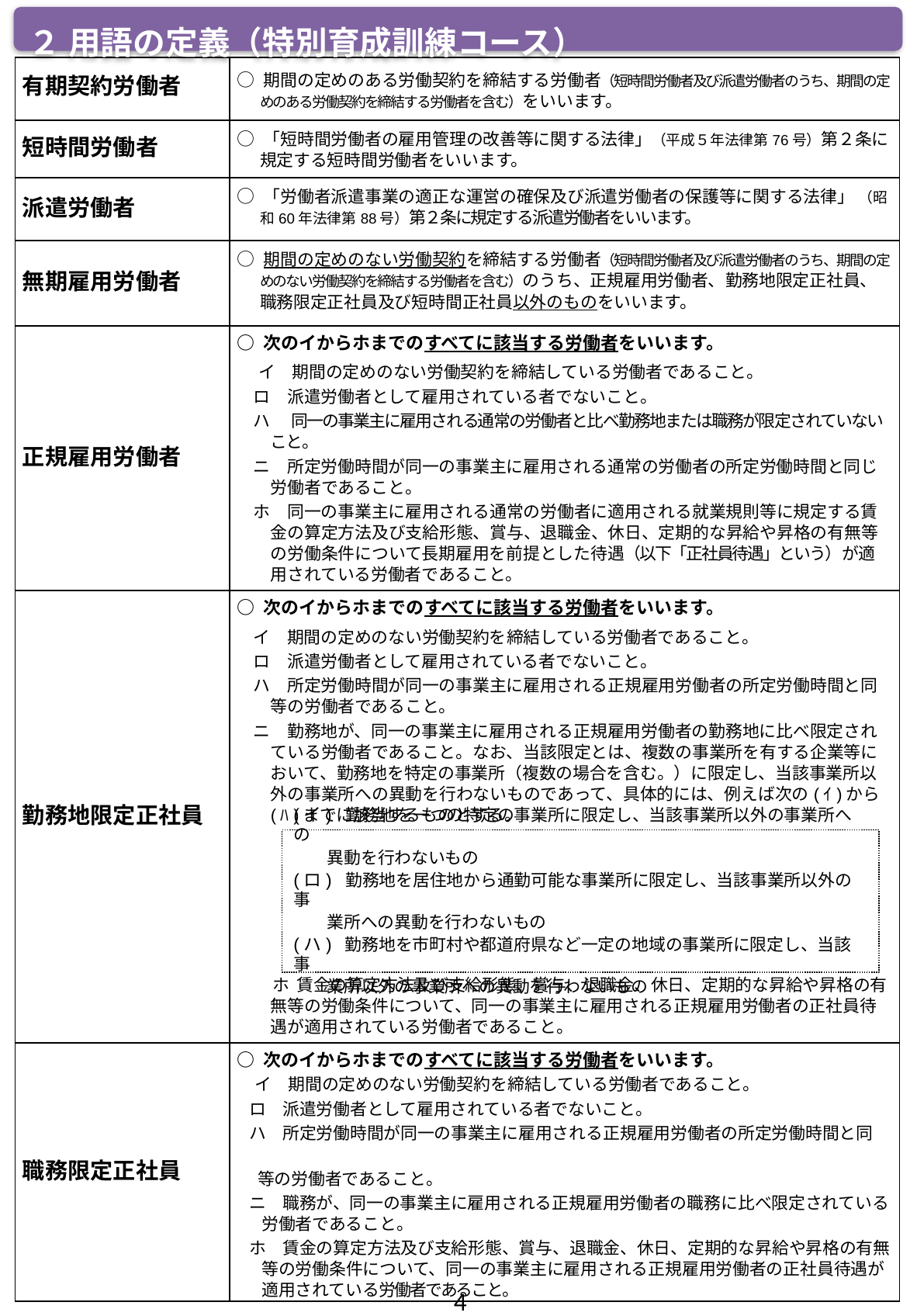

２ 用語の定義（特別育成訓練コース）
☆「特別育成訓練コース」における用語の定義 ☆
| 有期契約労働者 | ○ 期間の定めのある労働契約を締結する労働者（短時間労働者及び派遣労働者のうち、期間の定めのある労働契約を締結する労働者を含む）をいいます。 |
| --- | --- |
| 短時間労働者 | ○ 「短時間労働者の雇用管理の改善等に関する法律」（平成５年法律第76号）第２条に規定する短時間労働者をいいます。 |
| 派遣労働者 | ○ 「労働者派遣事業の適正な運営の確保及び派遣労働者の保護等に関する法律」 （昭和60年法律第88号）第２条に規定する派遣労働者をいいます。 |
| 無期雇用労働者 | ○ 期間の定めのない労働契約を締結する労働者（短時間労働者及び派遣労働者のうち、期間の定めのない労働契約を締結する労働者を含む）のうち、正規雇用労働者、勤務地限定正社員、職務限定正社員及び短時間正社員以外のものをいいます。 |
| 正規雇用労働者 | ○ 次のイからホまでのすべてに該当する労働者をいいます。 　 イ　期間の定めのない労働契約を締結している労働者であること。 　ロ　派遣労働者として雇用されている者でないこと。 　ハ　 同一の事業主に雇用される通常の労働者と比べ勤務地または職務が限定されていないこと。 　ニ　所定労働時間が同一の事業主に雇用される通常の労働者の所定労働時間と同じ労働者であること。 　ホ　同一の事業主に雇用される通常の労働者に適用される就業規則等に規定する賃金の算定方法及び支給形態、賞与、退職金、休日、定期的な昇給や昇格の有無等の労働条件について長期雇用を前提とした待遇（以下「正社員待遇」という）が適用されている労働者であること。 |
| 勤務地限定正社員 | ○ 次のイからホまでのすべてに該当する労働者をいいます。 　イ　期間の定めのない労働契約を締結している労働者であること。 　ロ　派遣労働者として雇用されている者でないこと。 　ハ　所定労働時間が同一の事業主に雇用される正規雇用労働者の所定労働時間と同等の労働者であること。 　ニ　勤務地が、同一の事業主に雇用される正規雇用労働者の勤務地に比べ限定されている労働者であること。なお、当該限定とは、複数の事業所を有する企業等において、勤務地を特定の事業所（複数の場合を含む。）に限定し、当該事業所以外の事業所への異動を行わないものであって、具体的には、例えば次の(ｲ)から(ﾊ)までに該当するものとする。 　　ホ 賃金の算定方法及び支給形態、賞与、退職金、休日、定期的な昇給や昇格の有無等の労働条件について、同一の事業主に雇用される正規雇用労働者の正社員待遇が適用されている労働者であること。 |
| 職務限定正社員 | ○ 次のイからホまでのすべてに該当する労働者をいいます。　 　イ　期間の定めのない労働契約を締結している労働者であること。 ロ　派遣労働者として雇用されている者でないこと。 ハ　所定労働時間が同一の事業主に雇用される正規雇用労働者の所定労働時間と同 　　 等の労働者であること。 ニ　職務が、同一の事業主に雇用される正規雇用労働者の職務に比べ限定されている労働者であること。 ホ　賃金の算定方法及び支給形態、賞与、退職金、休日、定期的な昇給や昇格の有無等の労働条件について、同一の事業主に雇用される正規雇用労働者の正社員待遇が適用されている労働者であること。 |
(イ)  勤務地を一つの特定の事業所に限定し、当該事業所以外の事業所への
　　異動を行わないもの
(ロ)  勤務地を居住地から通勤可能な事業所に限定し、当該事業所以外の事
　　業所への異動を行わないもの
(ハ)  勤務地を市町村や都道府県など一定の地域の事業所に限定し、当該事
　　業所以外の事業所への異動を行わないもの
4